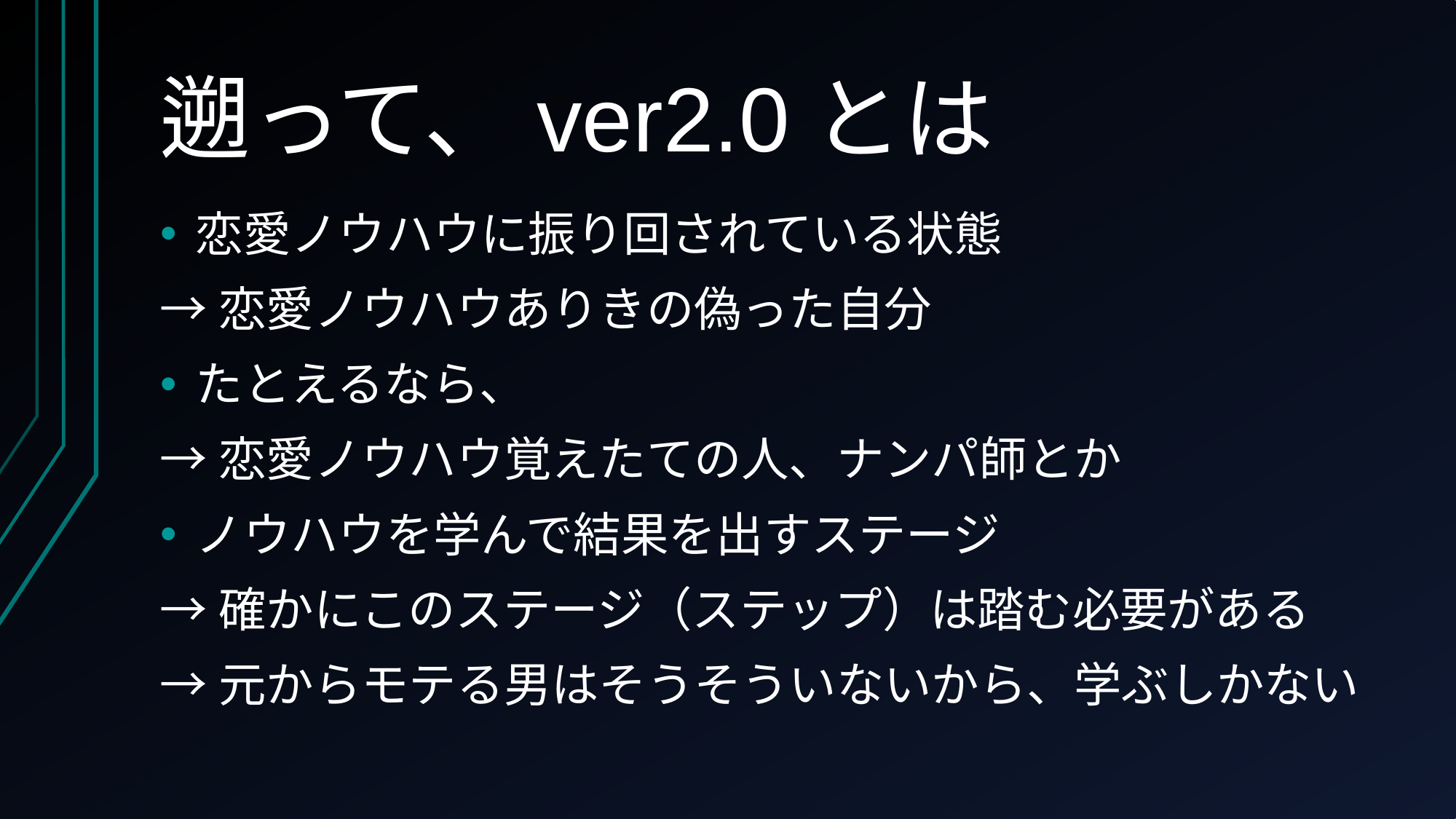

# 遡って、ver2.0とは
恋愛ノウハウに振り回されている状態
→恋愛ノウハウありきの偽った自分
たとえるなら、
→恋愛ノウハウ覚えたての人、ナンパ師とか
ノウハウを学んで結果を出すステージ
→確かにこのステージ（ステップ）は踏む必要がある
→元からモテる男はそうそういないから、学ぶしかない